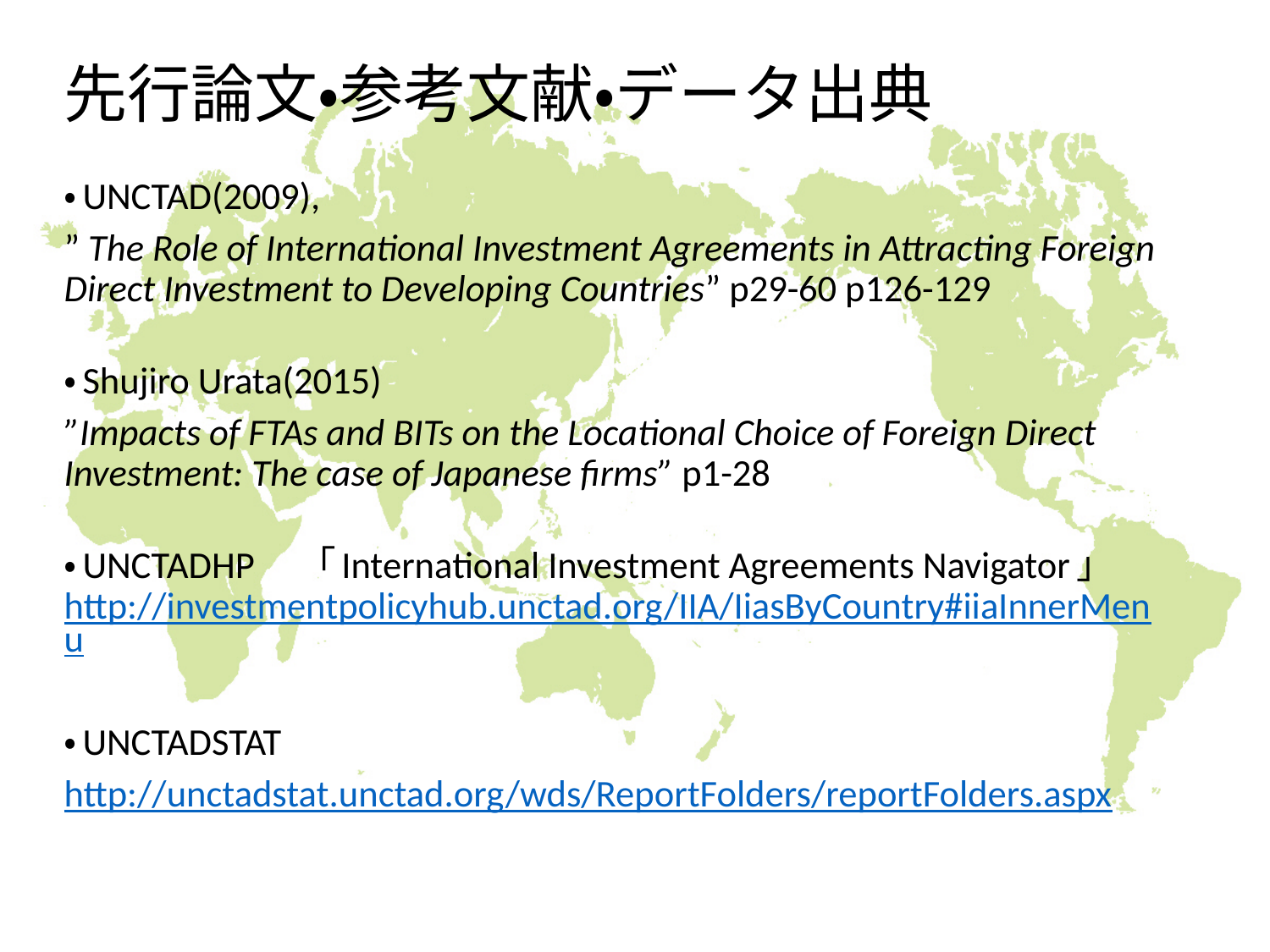

# 先行論文・参考文献・データ出典
・UNCTAD(2009),
” The Role of International Investment Agreements in Attracting Foreign Direct Investment to Developing Countries” p29-60 p126-129
・Shujiro Urata(2015)
”Impacts of FTAs and BITs on the Locational Choice of Foreign Direct Investment: The case of Japanese firms” p1-28
・UNCTADHP　「International Investment Agreements Navigator」
http://investmentpolicyhub.unctad.org/IIA/IiasByCountry#iiaInnerMenu

・UNCTADSTAT
http://unctadstat.unctad.org/wds/ReportFolders/reportFolders.aspx